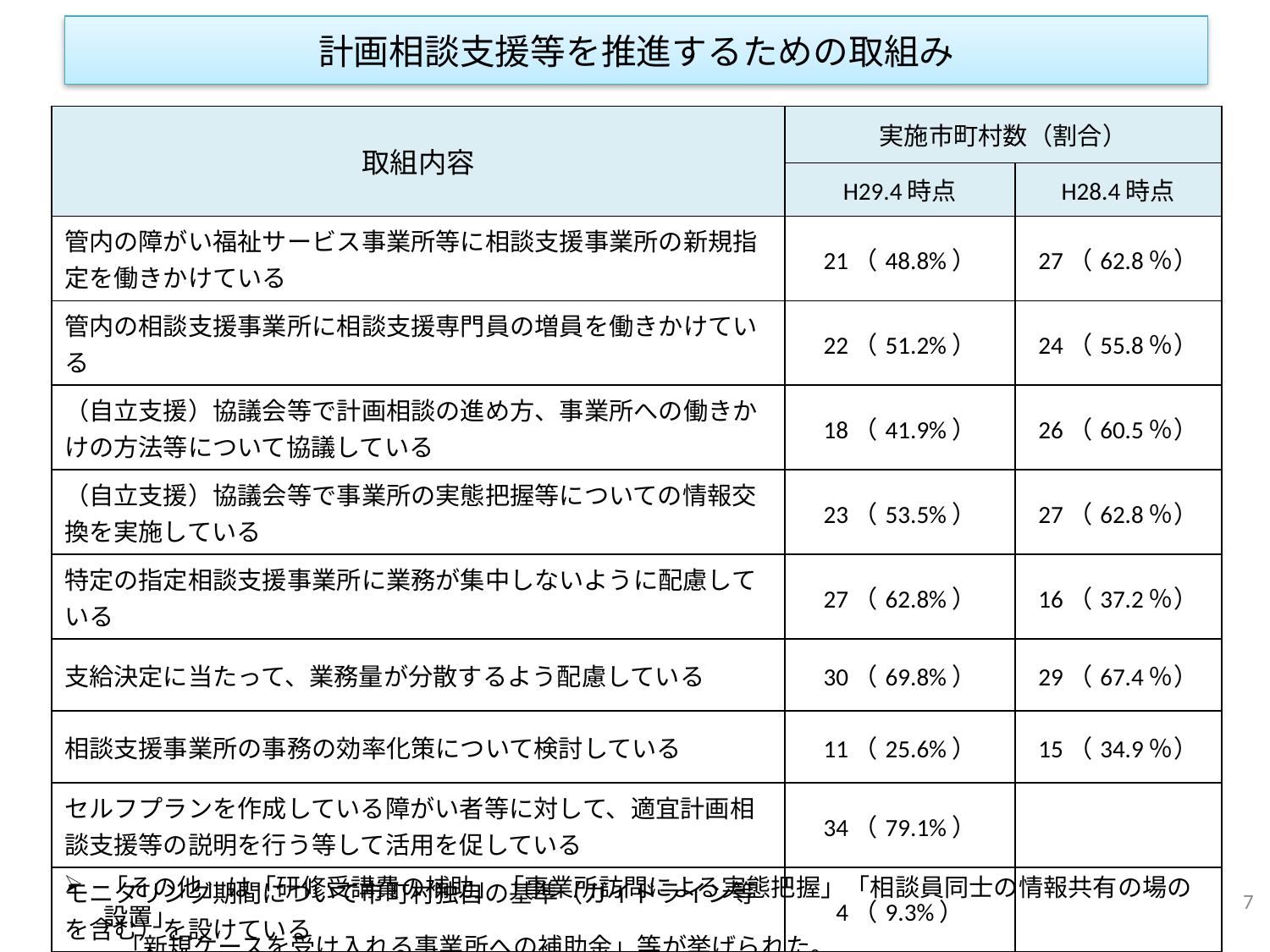

# 計画相談支援等を推進するための取組み
| 取組内容 | 実施市町村数（割合） |  |
| --- | --- | --- |
|  | H29.4時点 | H28.4時点 |
| 管内の障がい福祉サービス事業所等に相談支援事業所の新規指定を働きかけている | 21（48.8%） | 27（62.8％） |
| 管内の相談支援事業所に相談支援専門員の増員を働きかけている | 22（51.2%） | 24（55.8％） |
| （自立支援）協議会等で計画相談の進め方、事業所への働きかけの方法等について協議している | 18（41.9%） | 26（60.5％） |
| （自立支援）協議会等で事業所の実態把握等についての情報交換を実施している | 23（53.5%） | 27（62.8％） |
| 特定の指定相談支援事業所に業務が集中しないように配慮している | 27（62.8%） | 16（37.2％） |
| 支給決定に当たって、業務量が分散するよう配慮している | 30（69.8%） | 29（67.4％） |
| 相談支援事業所の事務の効率化策について検討している | 11（25.6%） | 15（34.9％） |
| セルフプランを作成している障がい者等に対して、適宜計画相談支援等の説明を行う等して活用を促している | 34（79.1%） |  |
| モニタリング期間について市町村独自の基準（ガイドライン等を含む）を設けている | 4（9.3%） |  |
「その他」は「研修受講費の補助」「事業所訪問による実態把握」「相談員同士の情報共有の場の設置」
　　 「新規ケースを受け入れる事業所への補助金」等が挙げられた。
7